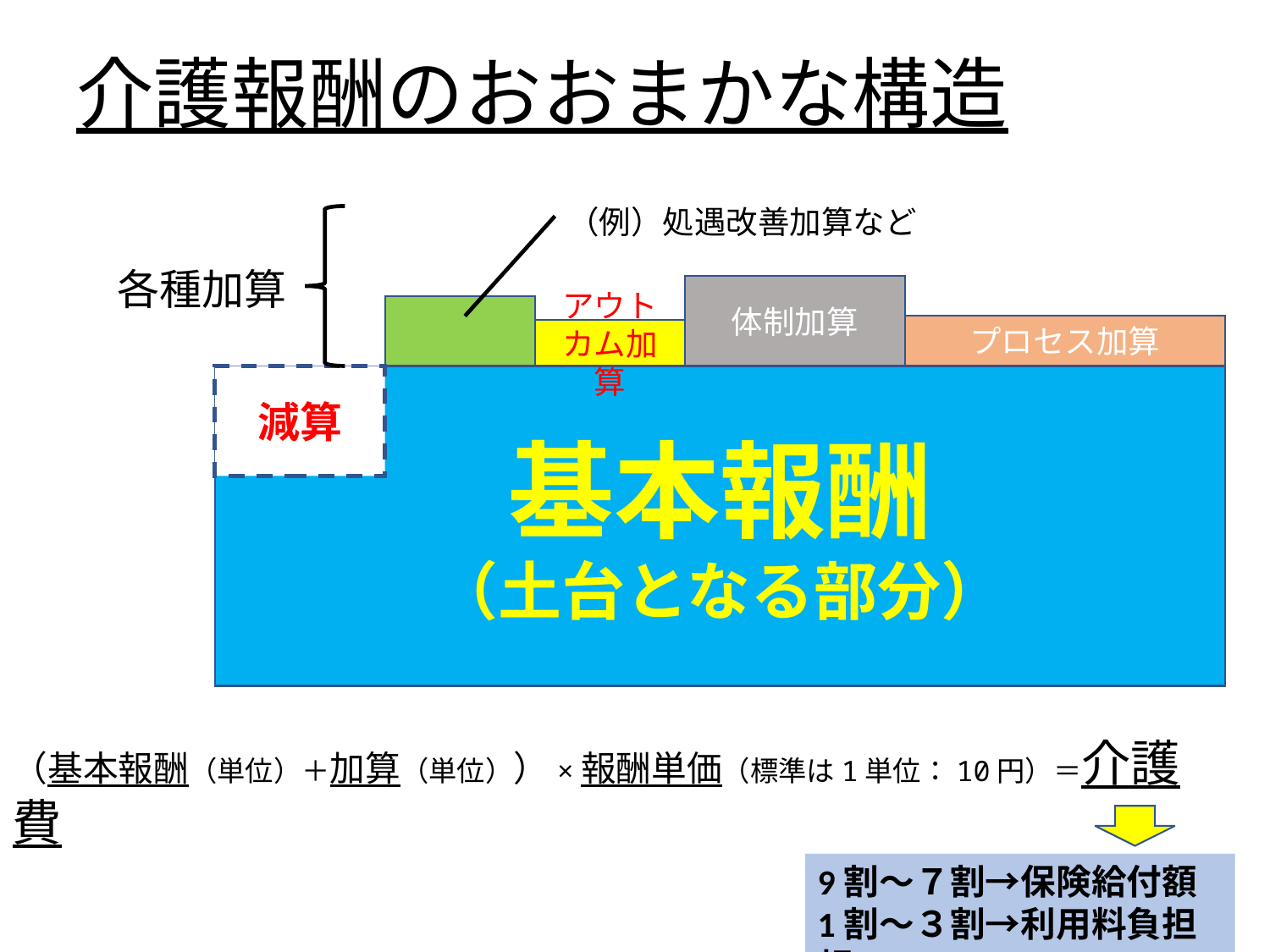

# 介護報酬のおおまかな構造
（例）処遇改善加算など

各種加算
体制加算

プロセス加算
アウトカム加算
基本報酬
（土台となる部分）
減算
（基本報酬（単位）＋加算（単位））×報酬単価（標準は1単位：10円）＝介護費

9割～７割→保険給付額
1割～３割→利用料負担額